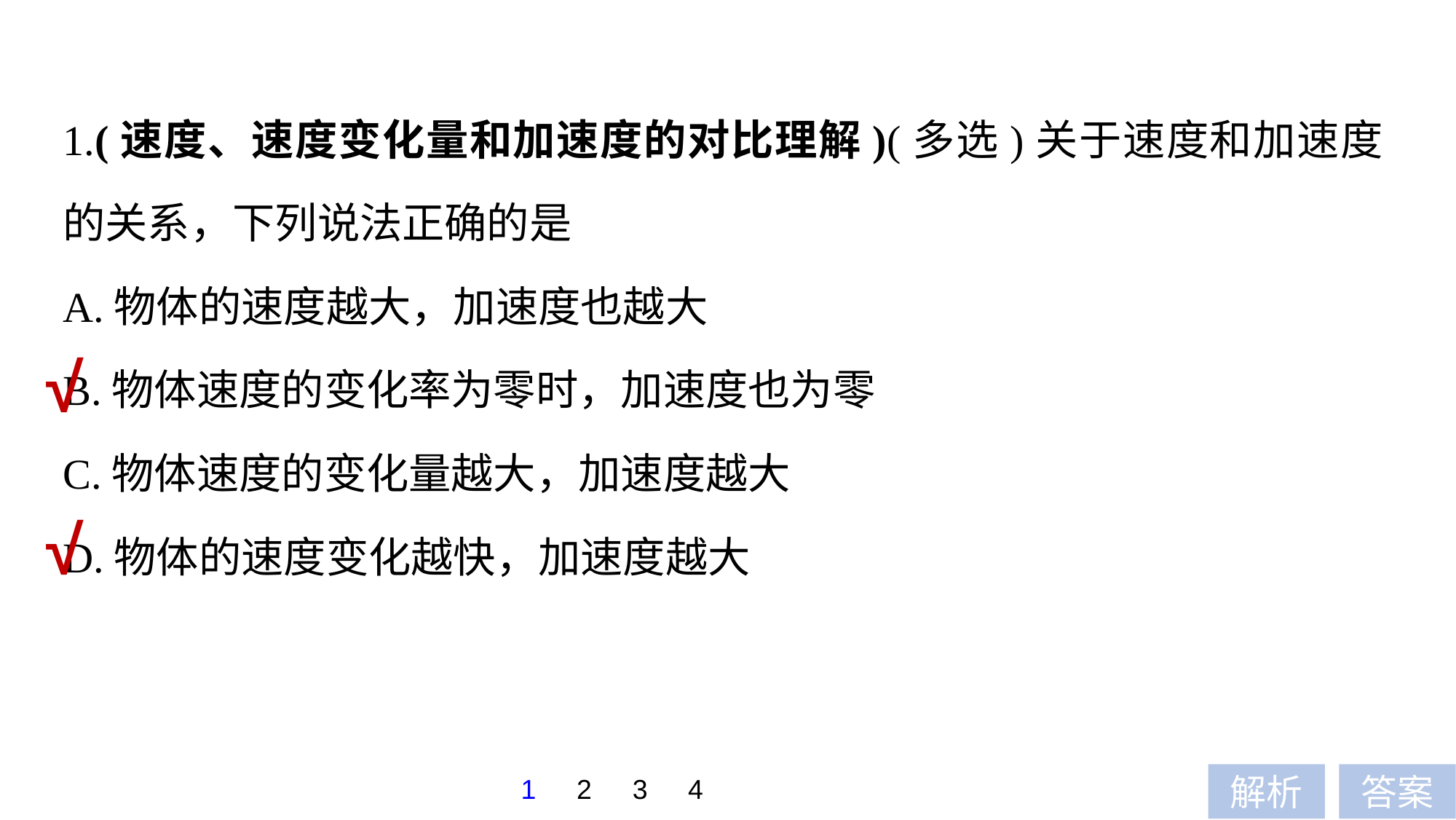

1.(速度、速度变化量和加速度的对比理解)(多选)关于速度和加速度的关系，下列说法正确的是
A.物体的速度越大，加速度也越大
B.物体速度的变化率为零时，加速度也为零
C.物体速度的变化量越大，加速度越大
D.物体的速度变化越快，加速度越大
√
√
1
2
3
4
解析
答案